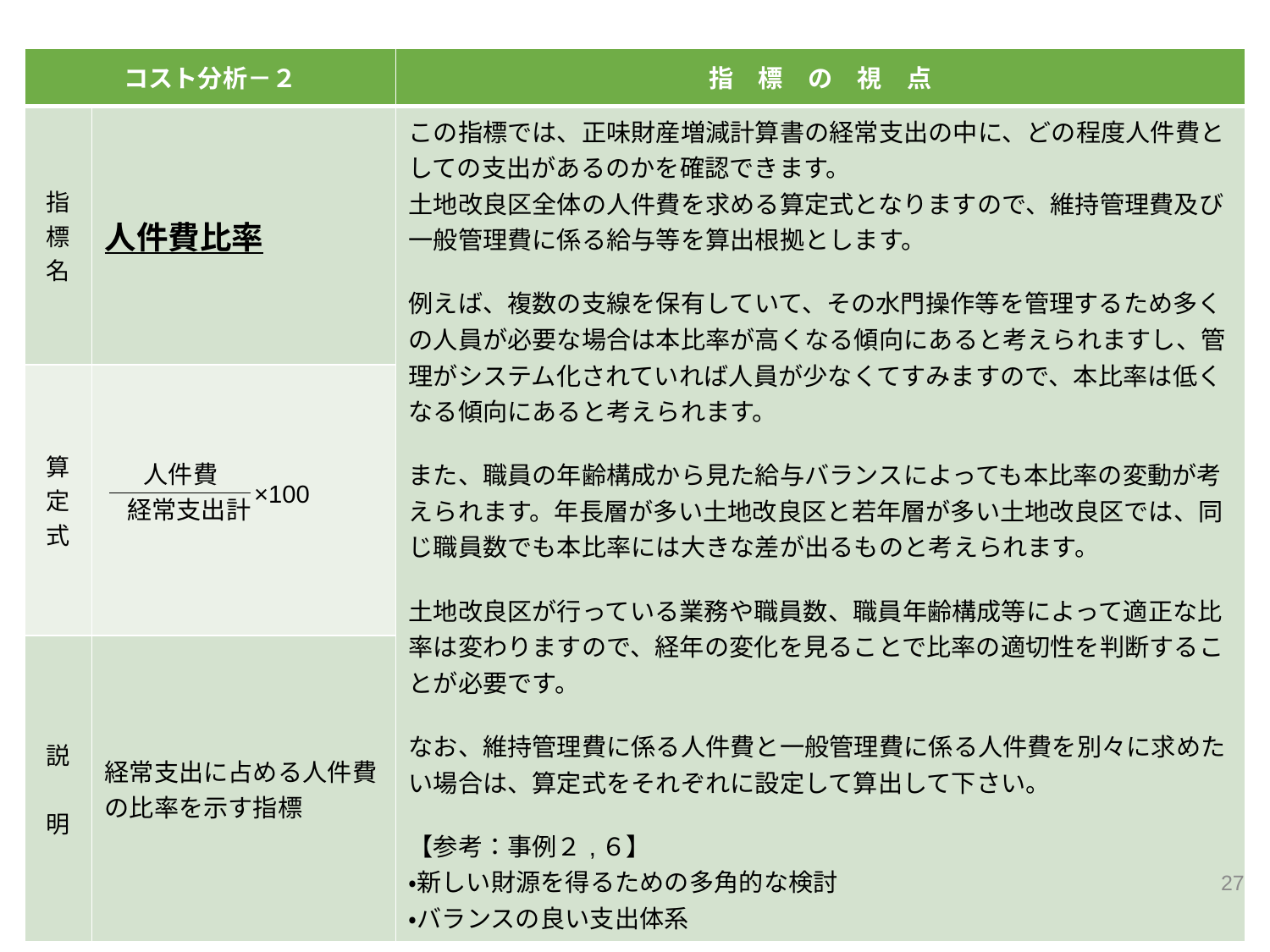

| コスト分析－２ |  | 指　標　の　視　点 |
| --- | --- | --- |
| 指標名 | 人件費比率 | この指標では、正味財産増減計算書の経常支出の中に、どの程度人件費としての支出があるのかを確認できます。 土地改良区全体の人件費を求める算定式となりますので、維持管理費及び一般管理費に係る給与等を算出根拠とします。 例えば、複数の支線を保有していて、その水門操作等を管理するため多くの人員が必要な場合は本比率が高くなる傾向にあると考えられますし、管理がシステム化されていれば人員が少なくてすみますので、本比率は低くなる傾向にあると考えられます。 また、職員の年齢構成から見た給与バランスによっても本比率の変動が考えられます。年長層が多い土地改良区と若年層が多い土地改良区では、同じ職員数でも本比率には大きな差が出るものと考えられます。 土地改良区が行っている業務や職員数、職員年齢構成等によって適正な比率は変わりますので、経年の変化を見ることで比率の適切性を判断することが必要です。 なお、維持管理費に係る人件費と一般管理費に係る人件費を別々に求めたい場合は、算定式をそれぞれに設定して算出して下さい。 【参考：事例２,６】 ・新しい財源を得るための多角的な検討 ・バランスの良い支出体系 |
| 算定式 | 人件費 ×100 経常支出計 |  |
| 説　明 | 経常支出に占める人件費の比率を示す指標 |  |
27